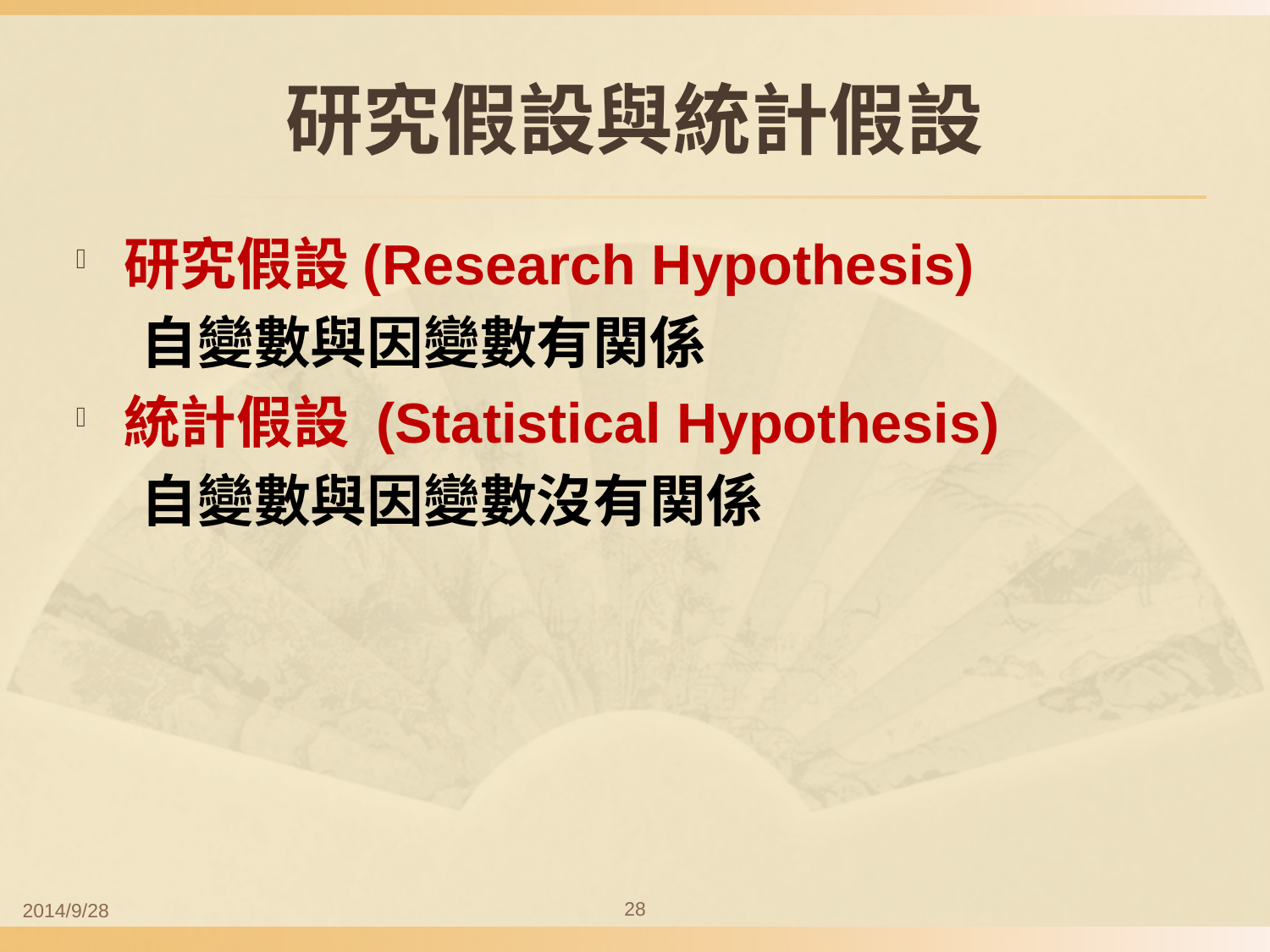

# 研究假設與統計假設
研究假設(Research Hypothesis)
    自變數與因變數有関係
統計假設 (Statistical Hypothesis)
    自變數與因變數沒有関係

2014/9/28
28